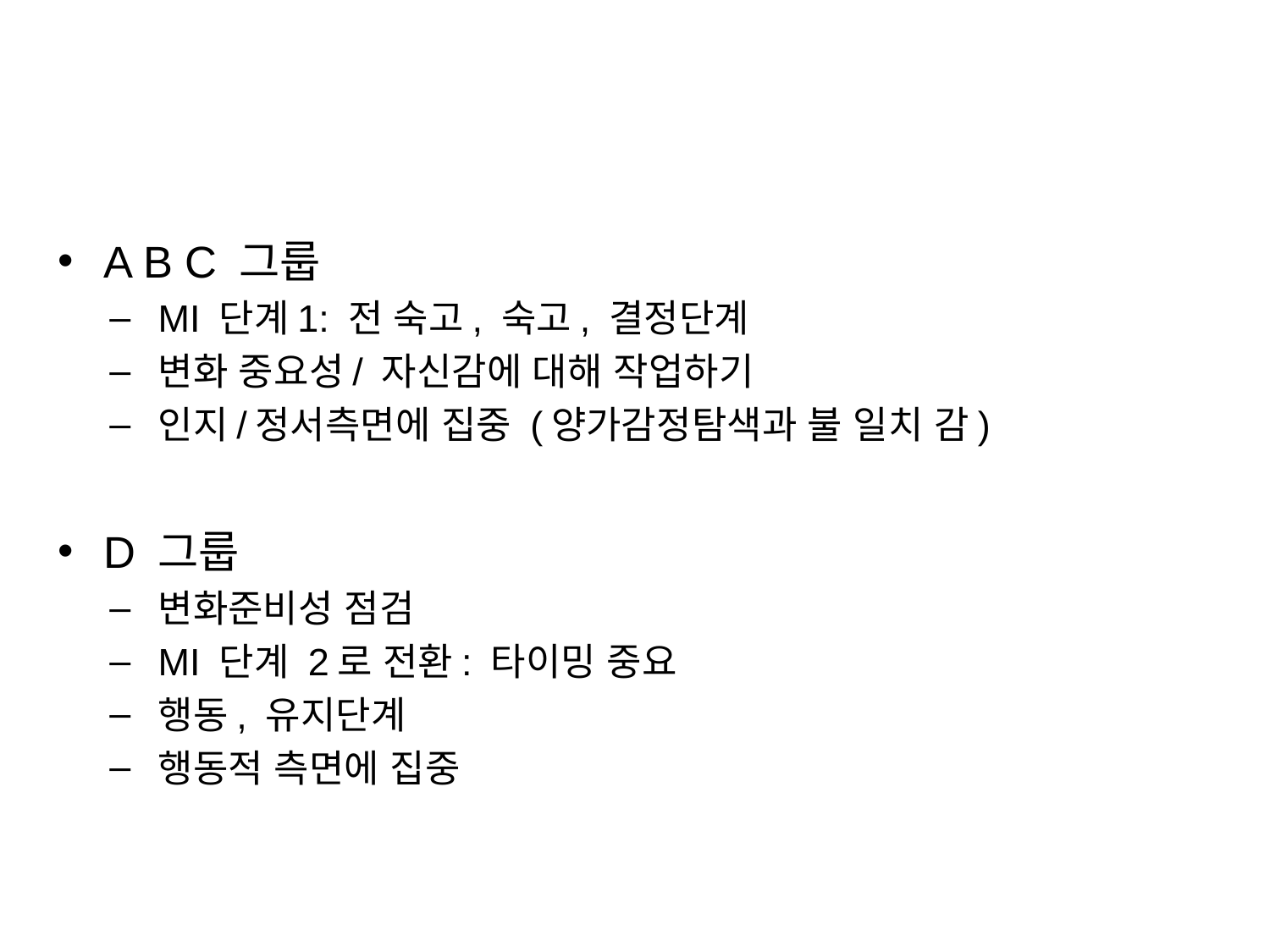

A B C 그룹
MI 단계1: 전 숙고, 숙고, 결정단계
변화 중요성/ 자신감에 대해 작업하기
인지/정서측면에 집중 (양가감정탐색과 불 일치 감)

D 그룹
변화준비성 점검
MI 단계 2로 전환: 타이밍 중요
행동, 유지단계
행동적 측면에 집중